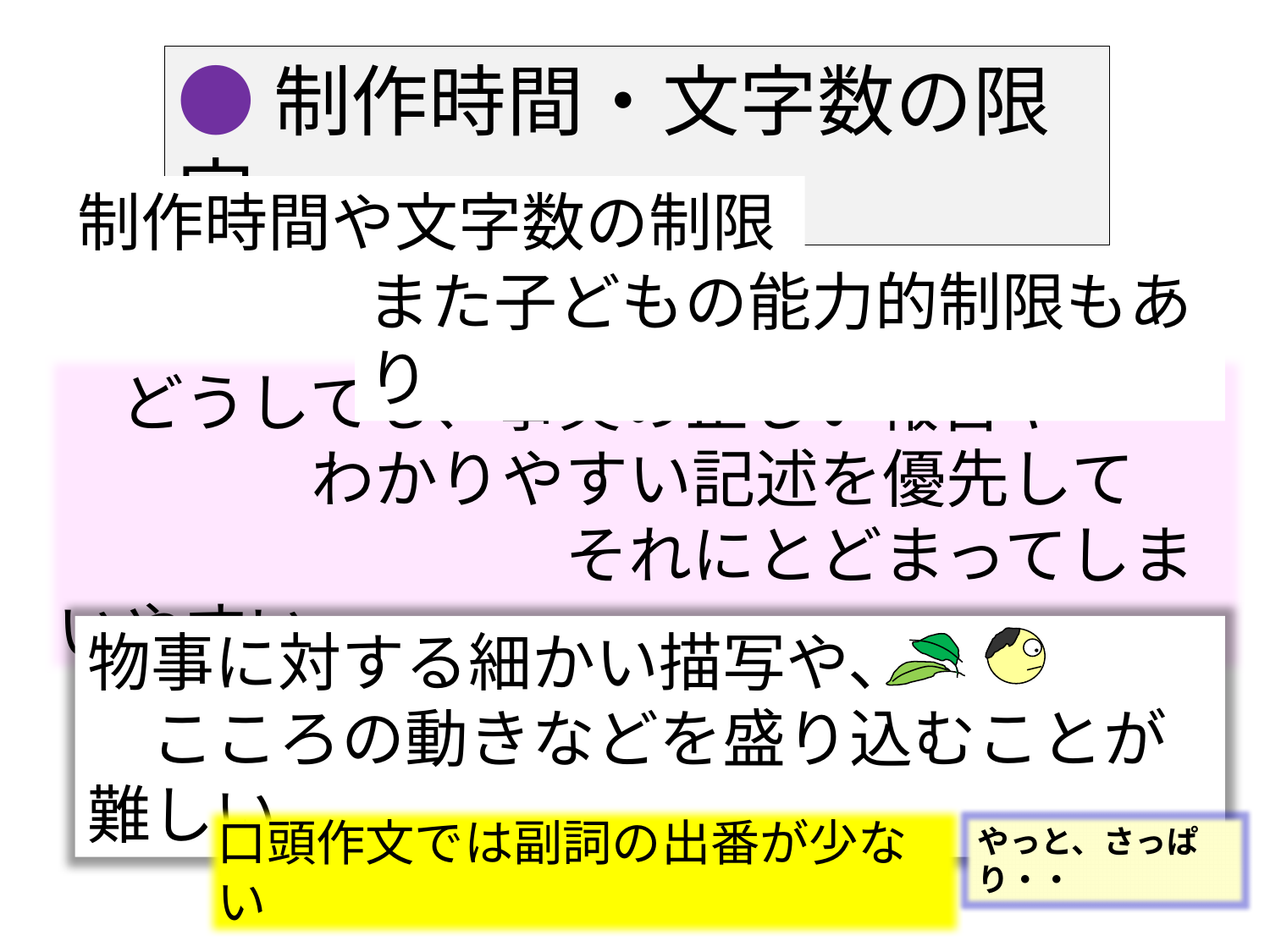

●制作時間・文字数の限定
制作時間や文字数の制限
また子どもの能力的制限もあり
　どうしても、事実の正しい報告や
　　　　わかりやすい記述を優先して
　　　　　　　　それにとどまってしまいやすい
物事に対する細かい描写や、
　こころの動きなどを盛り込むことが難しい

口頭作文では副詞の出番が少ない
やっと、さっぱり・・